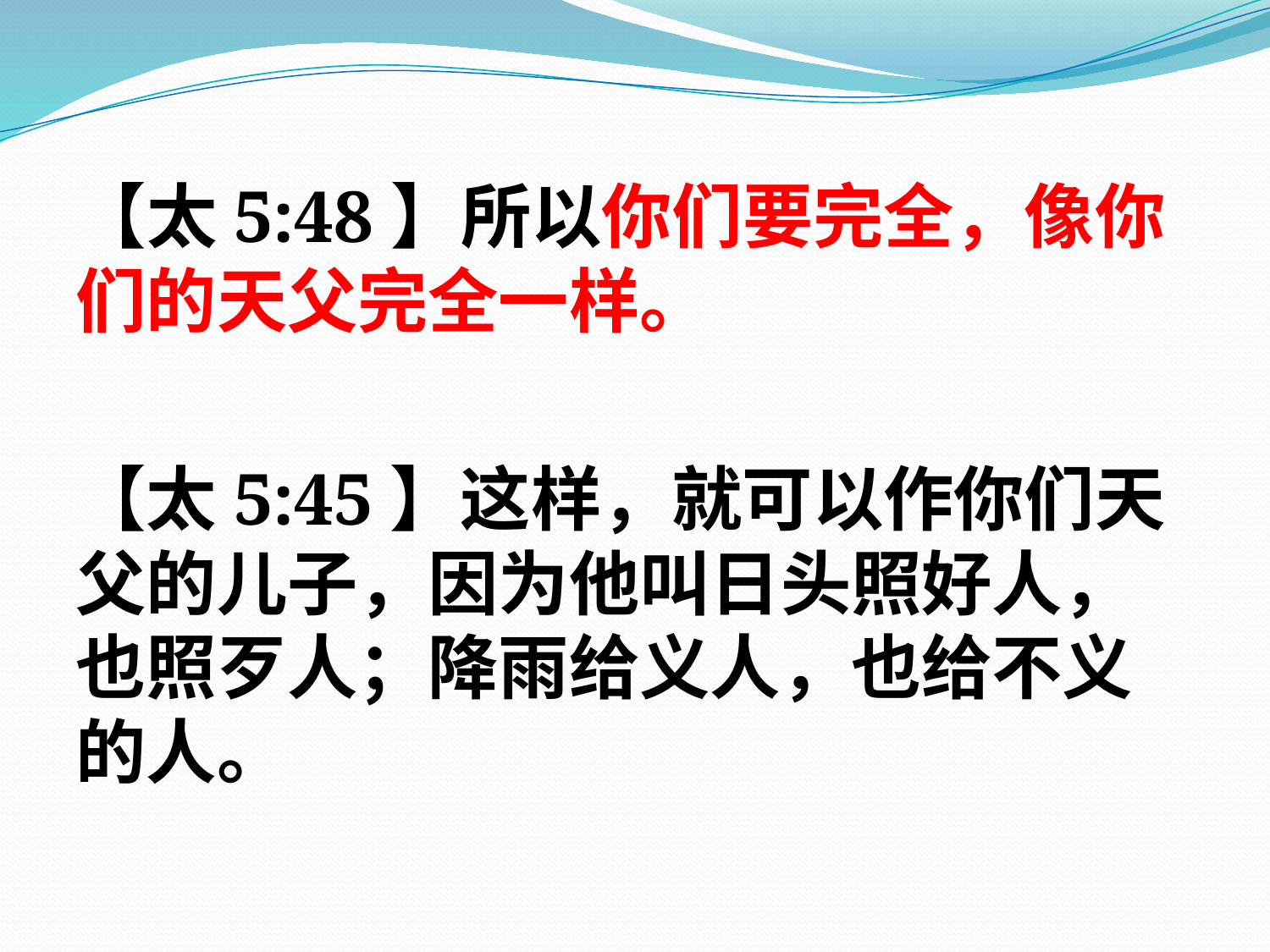

【太5:48】所以你们要完全，像你们的天父完全一样。

【太5:45】这样，就可以作你们天父的儿子，因为他叫日头照好人，也照歹人；降雨给义人，也给不义的人。